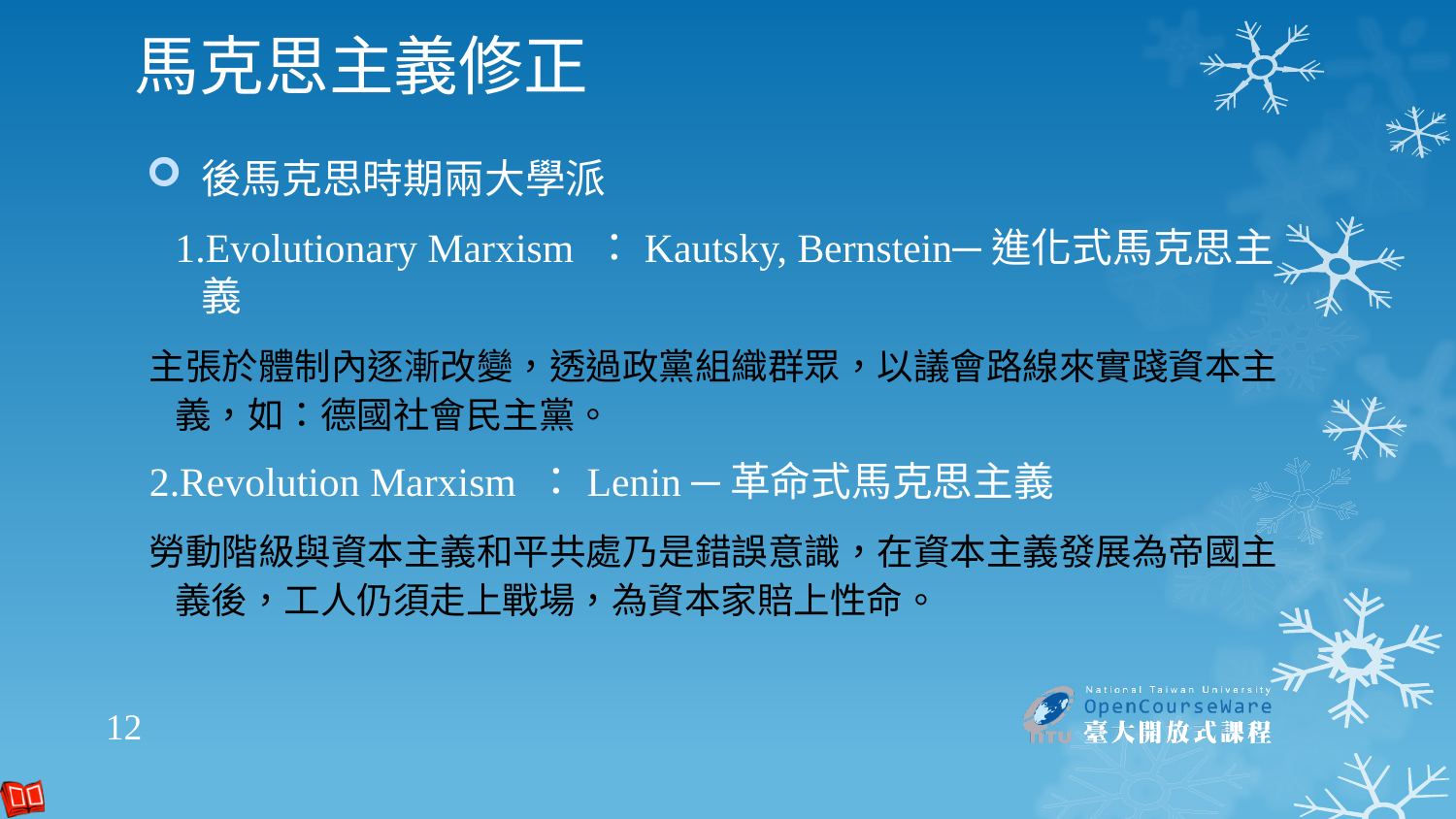

# 馬克思主義修正
後馬克思時期兩大學派
1.Evolutionary Marxism ：Kautsky, Bernstein─進化式馬克思主義
主張於體制內逐漸改變，透過政黨組織群眾，以議會路線來實踐資本主義，如：德國社會民主黨。
2.Revolution Marxism ：Lenin ─革命式馬克思主義
勞動階級與資本主義和平共處乃是錯誤意識，在資本主義發展為帝國主義後，工人仍須走上戰場，為資本家賠上性命。

12